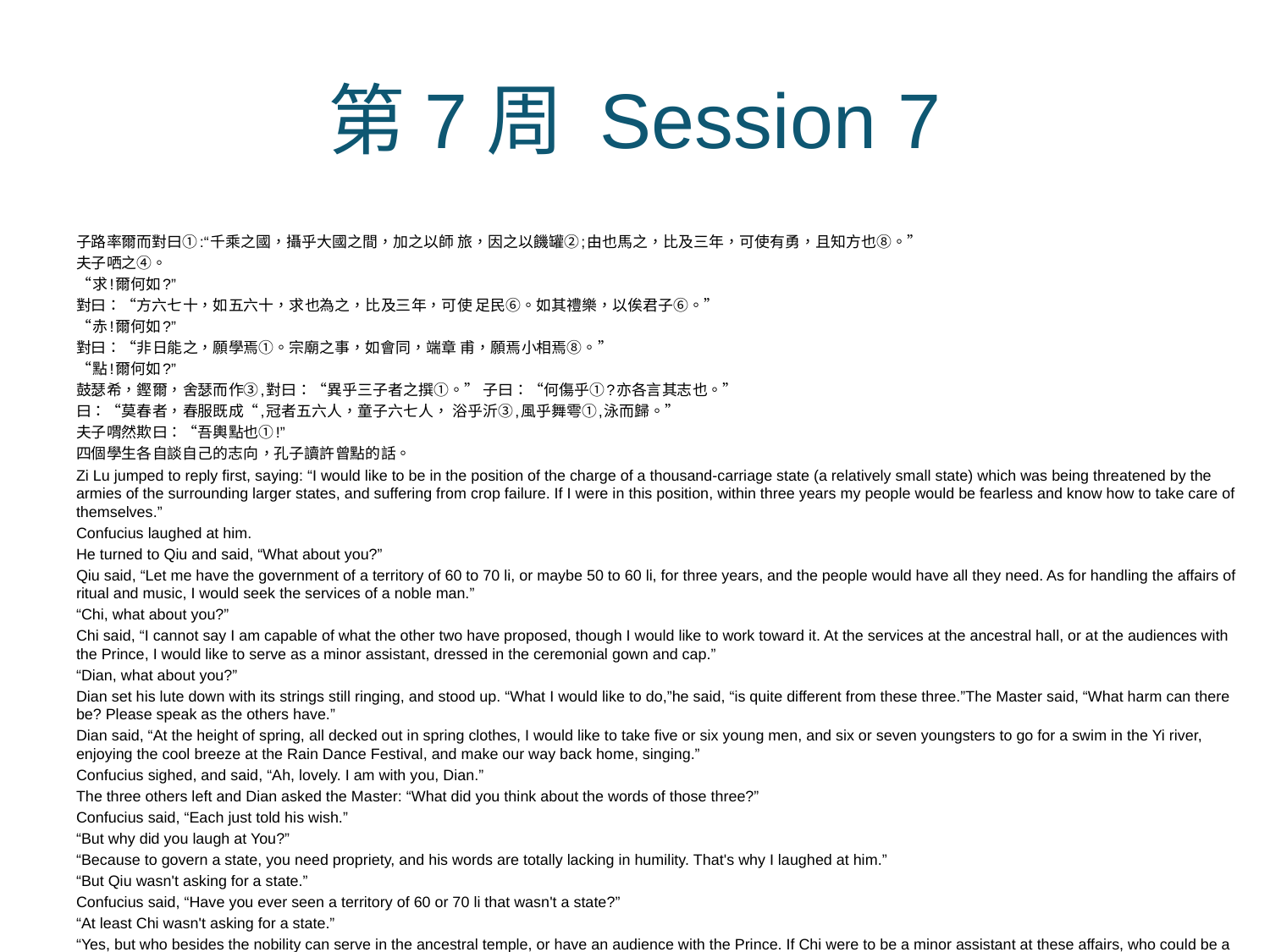

# 第7周 Session 7
子路率爾而對曰①:“千乘之國，攝乎大國之間，加之以師 旅，因之以饑罐②;由也馬之，比及三年，可使有勇，且知方也⑧。”
夫子哂之④。
“求!爾何如?”
對曰：“方六七十，如五六十，求也為之，比及三年，可使 足民⑥。如其禮樂，以俟君子⑥。”
“赤!爾何如?”
對曰：“非日能之，願學焉①。宗廟之事，如會同，端章 甫，願焉小相焉⑧。”
“點!爾何如?”
鼓瑟希，鏗爾，舍瑟而作③,對曰：“異乎三子者之撰①。” 子曰：“何傷乎①?亦各言其志也。”
曰：“莫春者，春服既成“,冠者五六人，童子六七人， 浴乎沂③,風乎舞雩①,泳而歸。”
夫子喟然欺曰：“吾輿點也①!”
四個學生各自談自己的志向，孔子讀許曾點的話。
Zi Lu jumped to reply first, saying: “I would like to be in the position of the charge of a thousand-carriage state (a relatively small state) which was being threatened by the armies of the surrounding larger states, and suffering from crop failure. If I were in this position, within three years my people would be fearless and know how to take care of themselves.”
Confucius laughed at him.
He turned to Qiu and said, “What about you?”
Qiu said, “Let me have the government of a territory of 60 to 70 li, or maybe 50 to 60 li, for three years, and the people would have all they need. As for handling the affairs of ritual and music, I would seek the services of a noble man.”
“Chi, what about you?”
Chi said, “I cannot say I am capable of what the other two have proposed, though I would like to work toward it. At the services at the ancestral hall, or at the audiences with the Prince, I would like to serve as a minor assistant, dressed in the ceremonial gown and cap.”
“Dian, what about you?”
Dian set his lute down with its strings still ringing, and stood up. “What I would like to do,”he said, “is quite different from these three.”The Master said, “What harm can there be? Please speak as the others have.”
Dian said, “At the height of spring, all decked out in spring clothes, I would like to take five or six young men, and six or seven youngsters to go for a swim in the Yi river, enjoying the cool breeze at the Rain Dance Festival, and make our way back home, singing.”
Confucius sighed, and said, “Ah, lovely. I am with you, Dian.”
The three others left and Dian asked the Master: “What did you think about the words of those three?”
Confucius said, “Each just told his wish.”
“But why did you laugh at You?”
“Because to govern a state, you need propriety, and his words are totally lacking in humility. That's why I laughed at him.”
“But Qiu wasn't asking for a state.”
Confucius said, “Have you ever seen a territory of 60 or 70 li that wasn't a state?”
“At least Chi wasn't asking for a state.”
“Yes, but who besides the nobility can serve in the ancestral temple, or have an audience with the Prince. If Chi were to be a minor assistant at these affairs, who could be a chief assistant?”